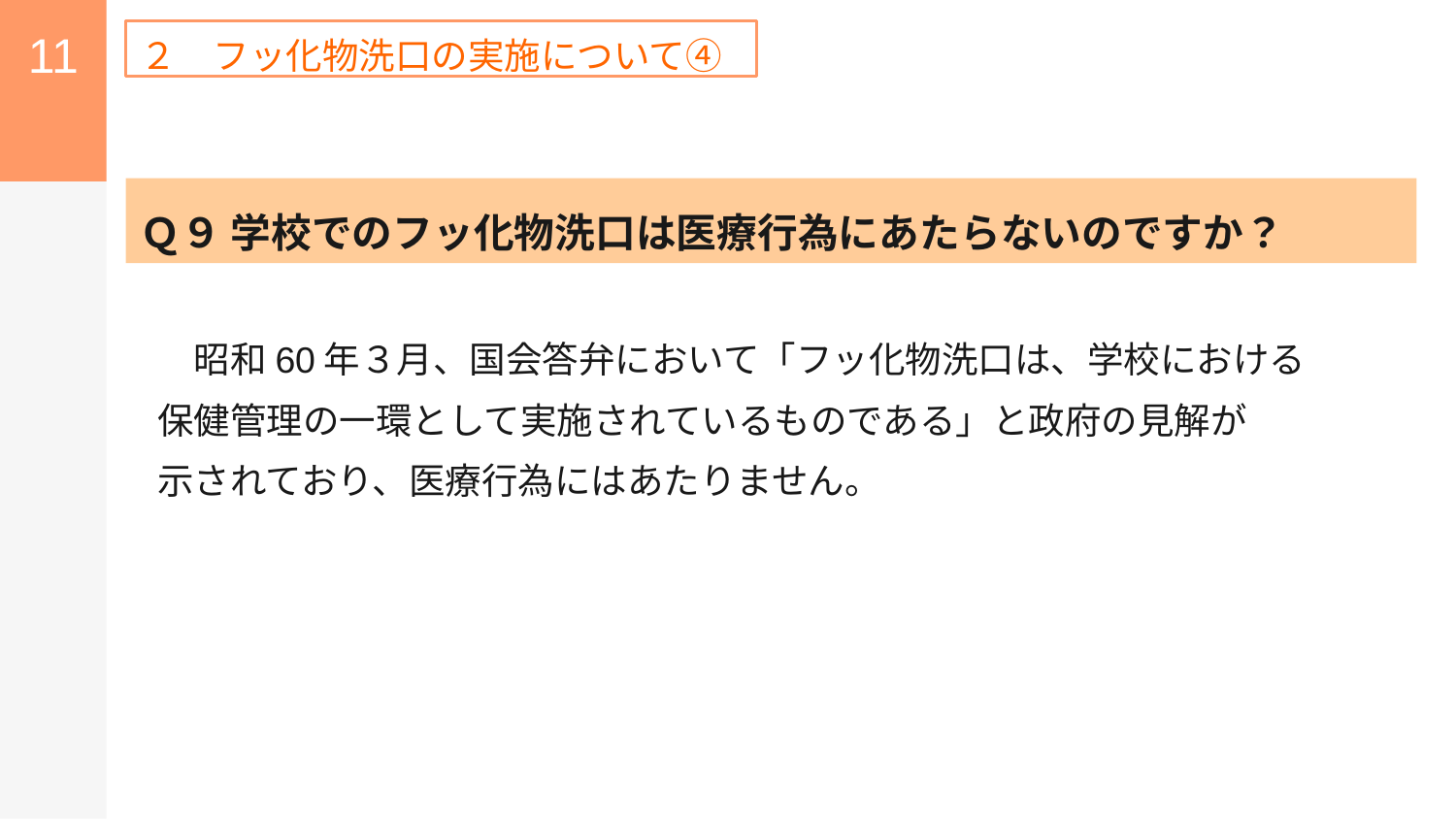

11
２　フッ化物洗口の実施について④
Ｑ９ 学校でのフッ化物洗口は医療行為にあたらないのですか？
　　昭和60年３月、国会答弁において「フッ化物洗口は、学校における
　保健管理の一環として実施されているものである」と政府の見解が
　示されており、医療行為にはあたりません。